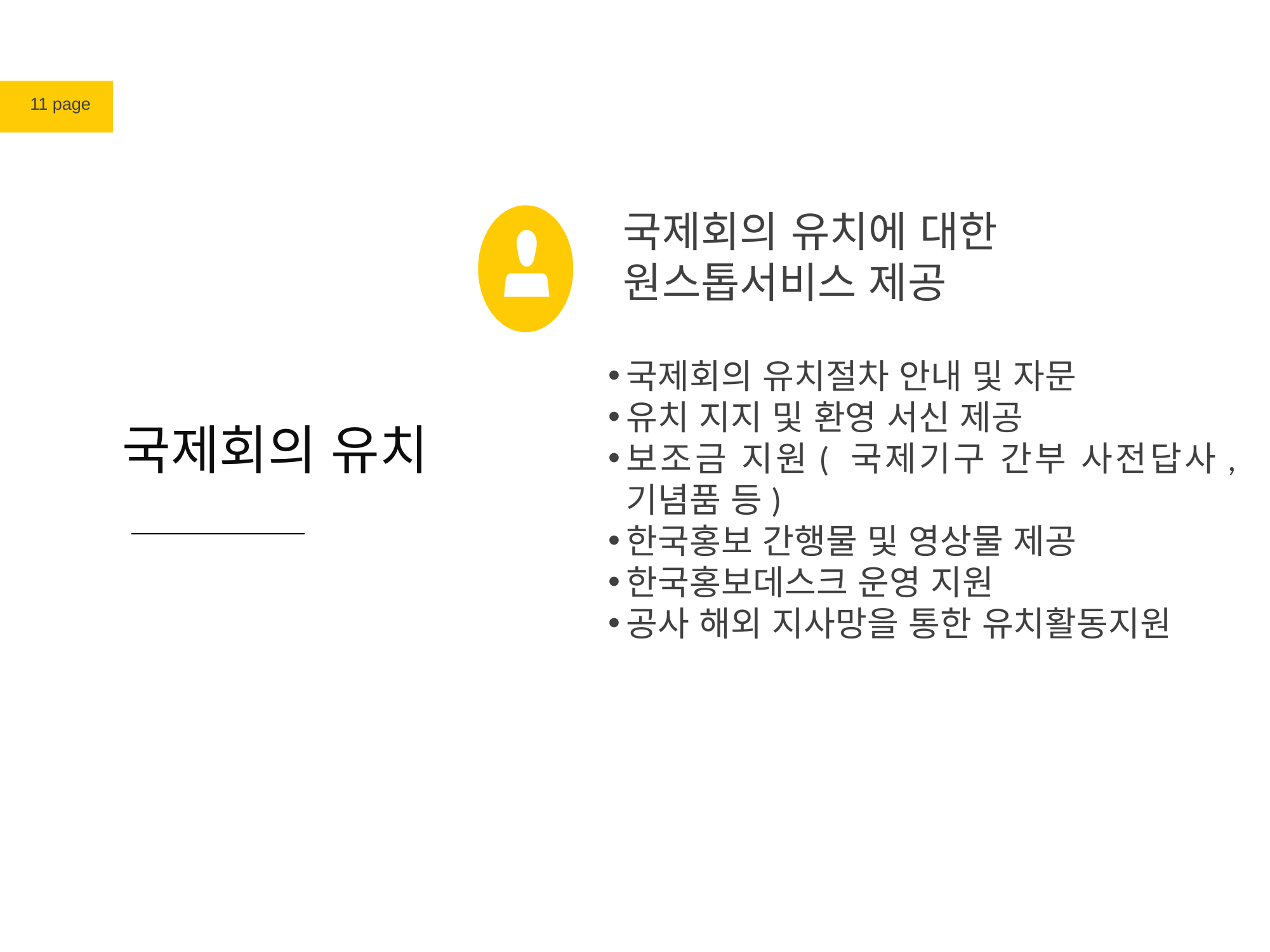

11 page

국제회의 유치에 대한
원스톱서비스 제공
국제회의 유치절차 안내 및 자문
유치 지지 및 환영 서신 제공
보조금 지원( 국제기구 간부 사전답사, 기념품 등)
한국홍보 간행물 및 영상물 제공
한국홍보데스크 운영 지원
공사 해외 지사망을 통한 유치활동지원

국제회의 유치